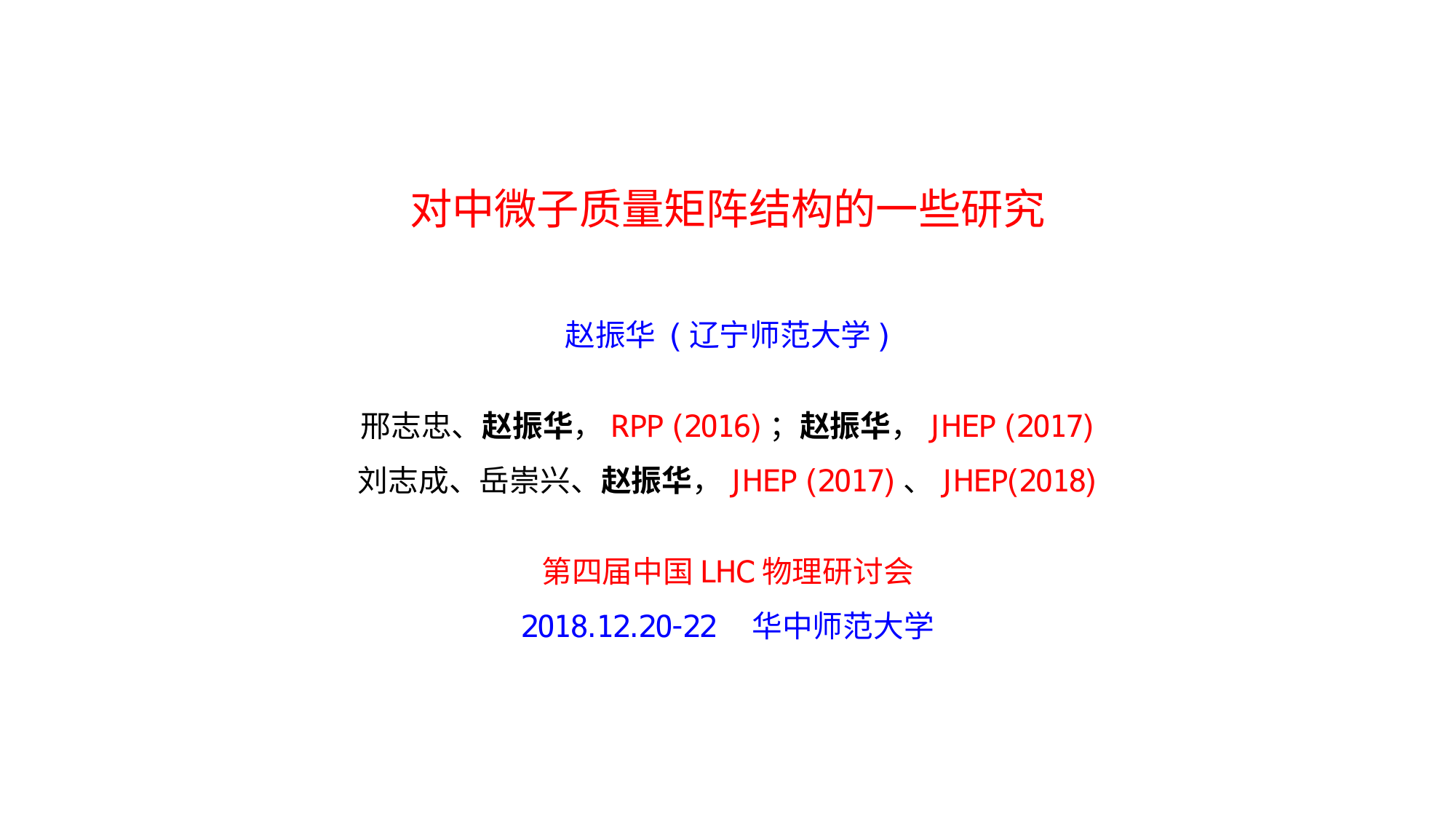

# 对中微子质量矩阵结构的一些研究
赵振华 (辽宁师范大学)

邢志忠、赵振华，RPP (2016)；赵振华，JHEP (2017)
刘志成、岳崇兴、赵振华，JHEP (2017)、JHEP(2018)

第四届中国LHC物理研讨会
2018.12.20-22   华中师范大学